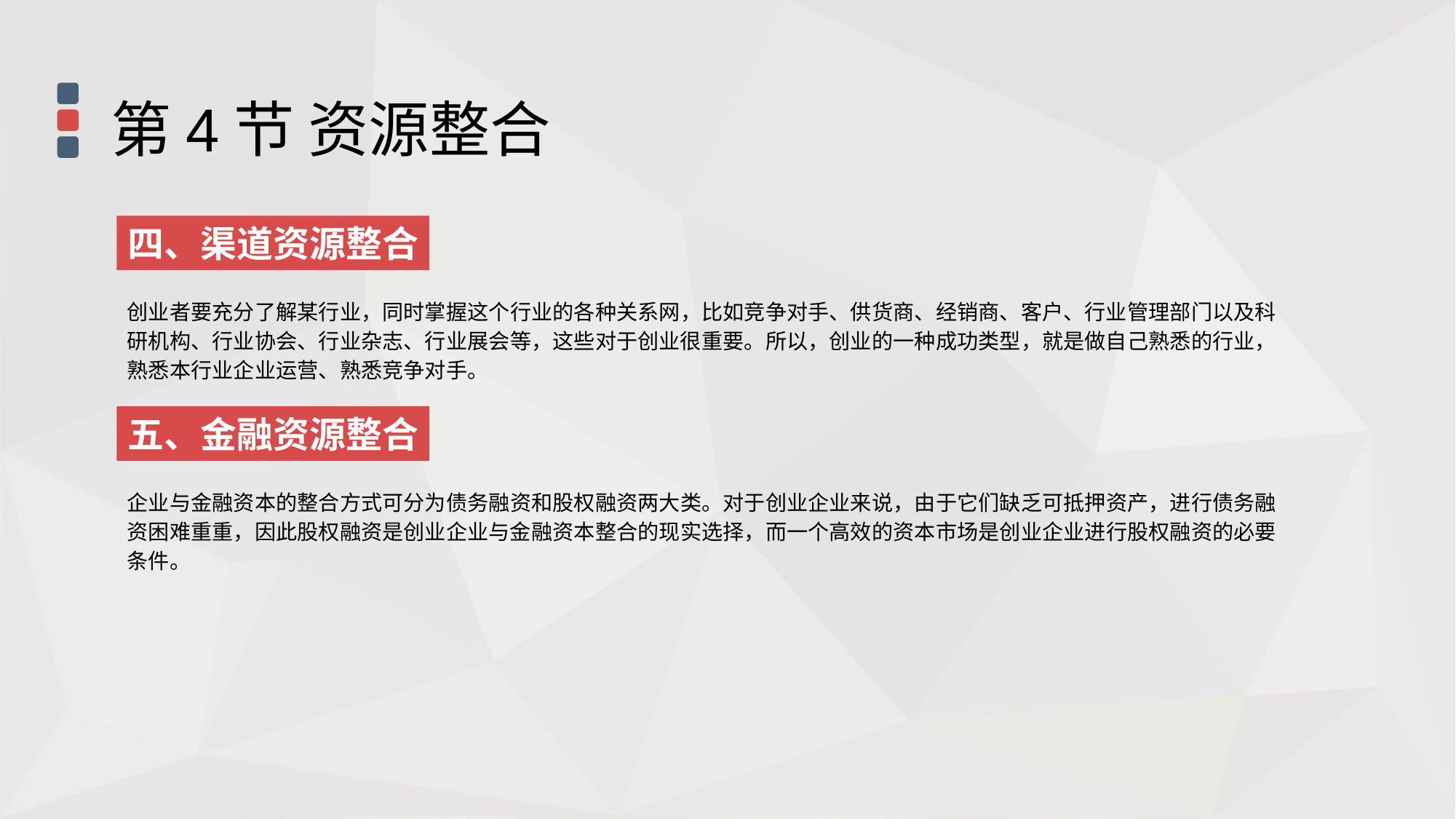

第4节 资源整合
四、渠道资源整合
创业者要充分了解某行业，同时掌握这个行业的各种关系网，比如竞争对手、供货商、经销商、客户、行业管理部门以及科研机构、行业协会、行业杂志、行业展会等，这些对于创业很重要。所以，创业的一种成功类型，就是做自己熟悉的行业，熟悉本行业企业运营、熟悉竞争对手。
五、金融资源整合
企业与金融资本的整合方式可分为债务融资和股权融资两大类。对于创业企业来说，由于它们缺乏可抵押资产，进行债务融资困难重重，因此股权融资是创业企业与金融资本整合的现实选择，而一个高效的资本市场是创业企业进行股权融资的必要条件。